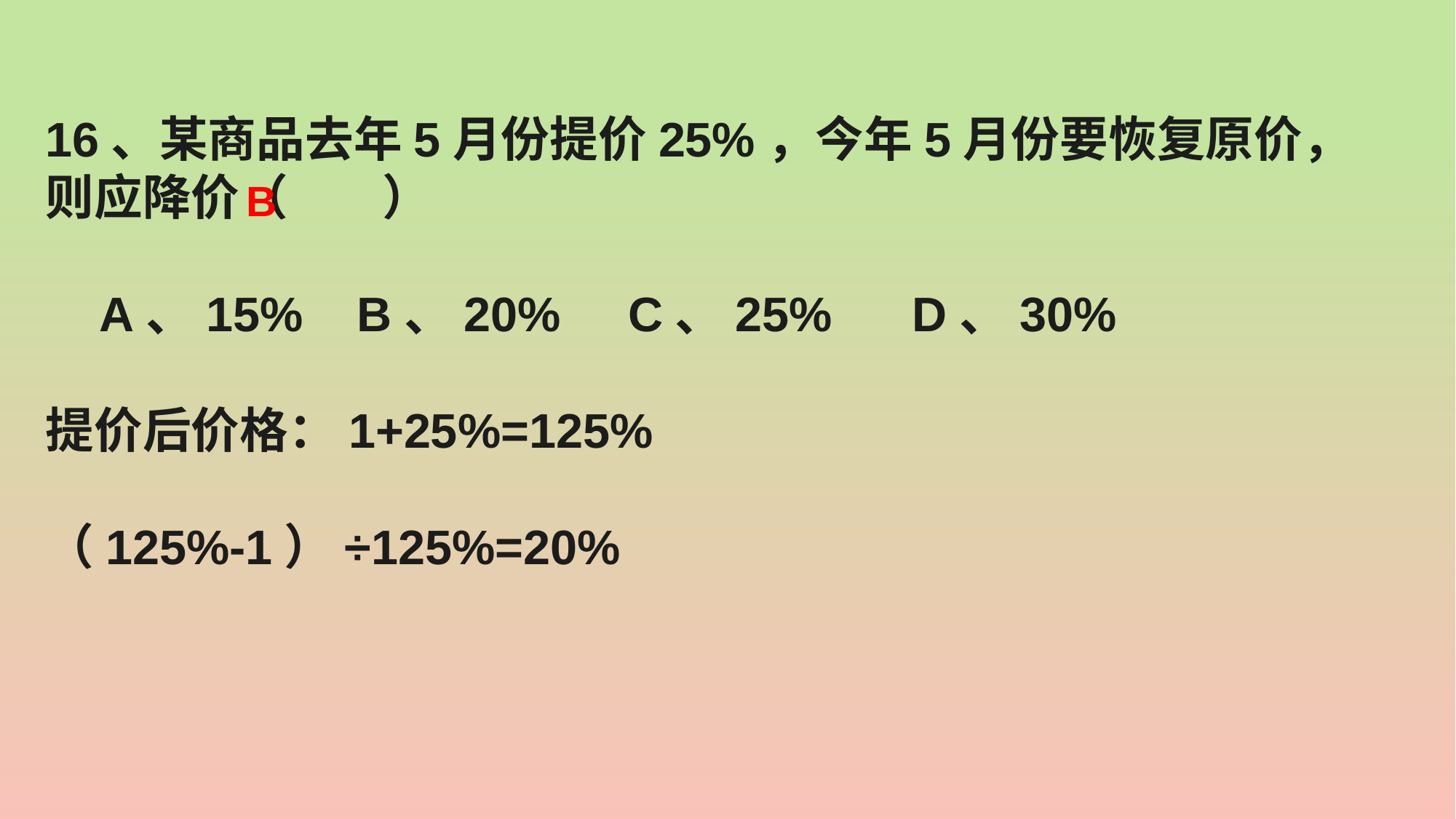

16、某商品去年5月份提价25%，今年5月份要恢复原价，则应降价（       ）

    A、15%    B、20%     C、25%      D、30%

提价后价格：1+25%=125%

（125%-1）÷125%=20%
B